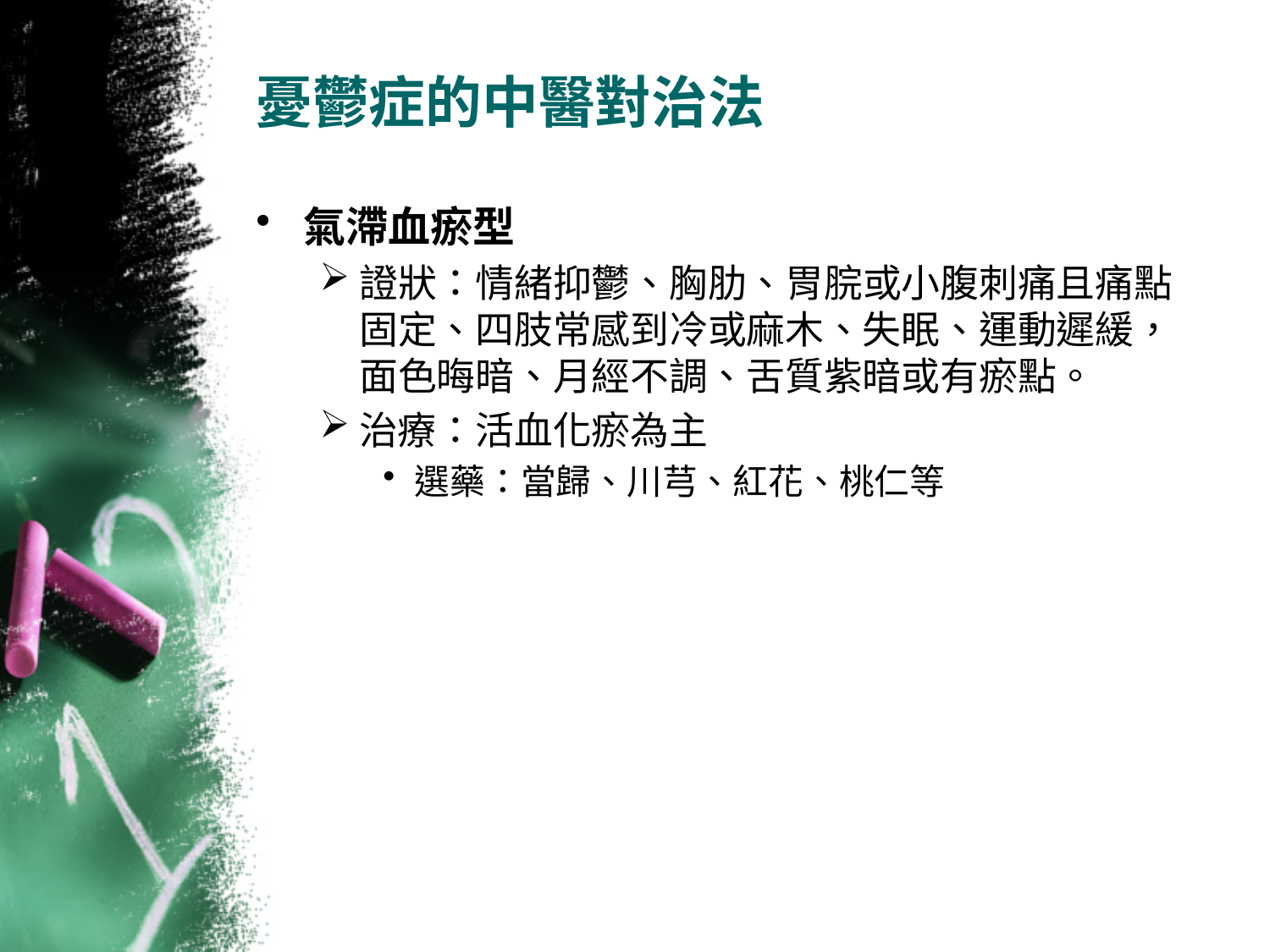

# 憂鬱症的中醫對治法
氣滯血瘀型
證狀：情緒抑鬱、胸肋、胃脘或小腹刺痛且痛點固定、四肢常感到冷或麻木、失眠、運動遲緩，面色晦暗、月經不調、舌質紫暗或有瘀點。
治療：活血化瘀為主
選藥：當歸、川芎、紅花、桃仁等